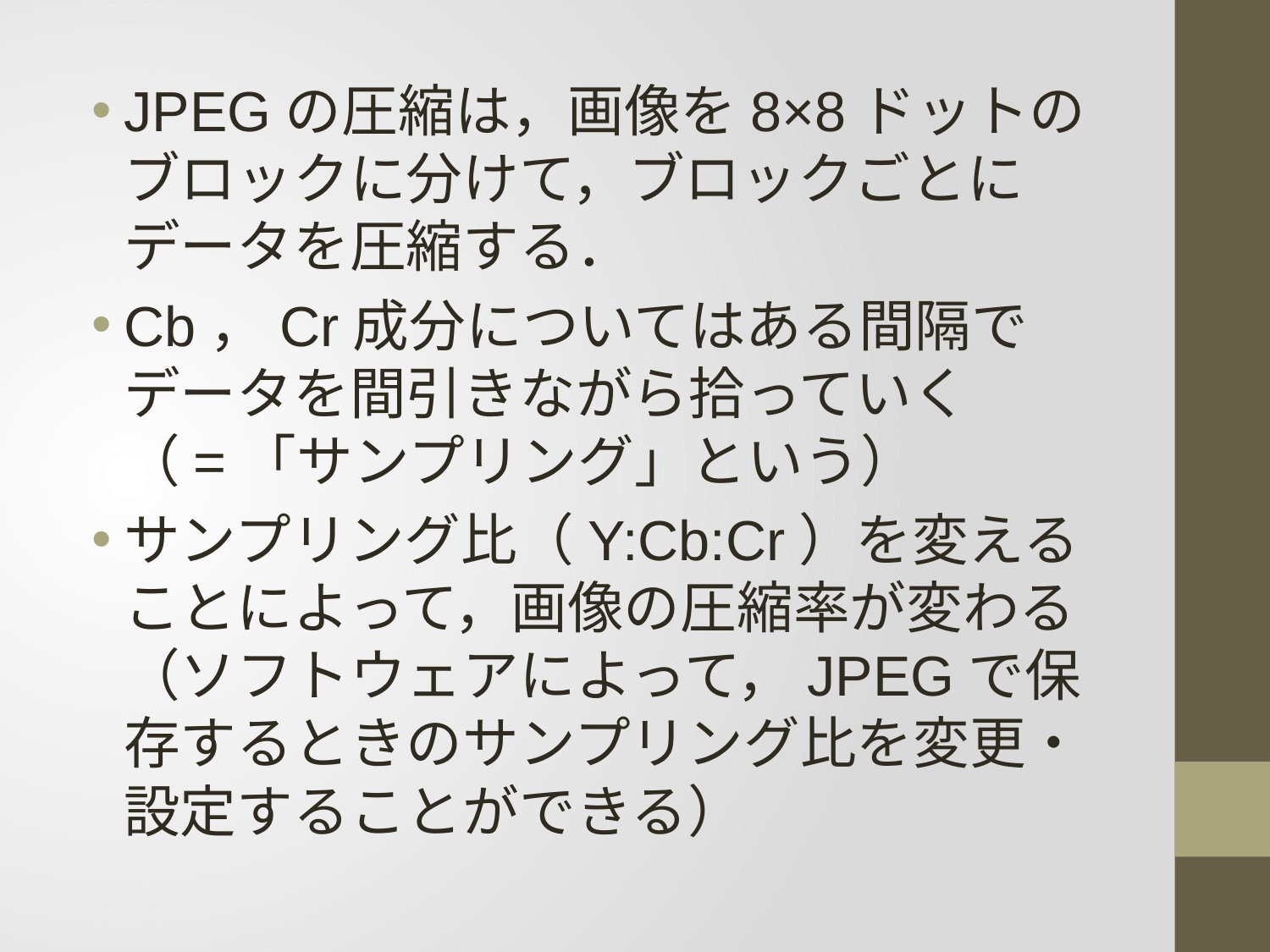

JPEGの圧縮は，画像を8×8ドットのブロックに分けて，ブロックごとにデータを圧縮する．
Cb，Cr成分についてはある間隔でデータを間引きながら拾っていく（=「サンプリング」という）
サンプリング比（Y:Cb:Cr）を変えることによって，画像の圧縮率が変わる（ソフトウェアによって，JPEGで保存するときのサンプリング比を変更・設定することができる）